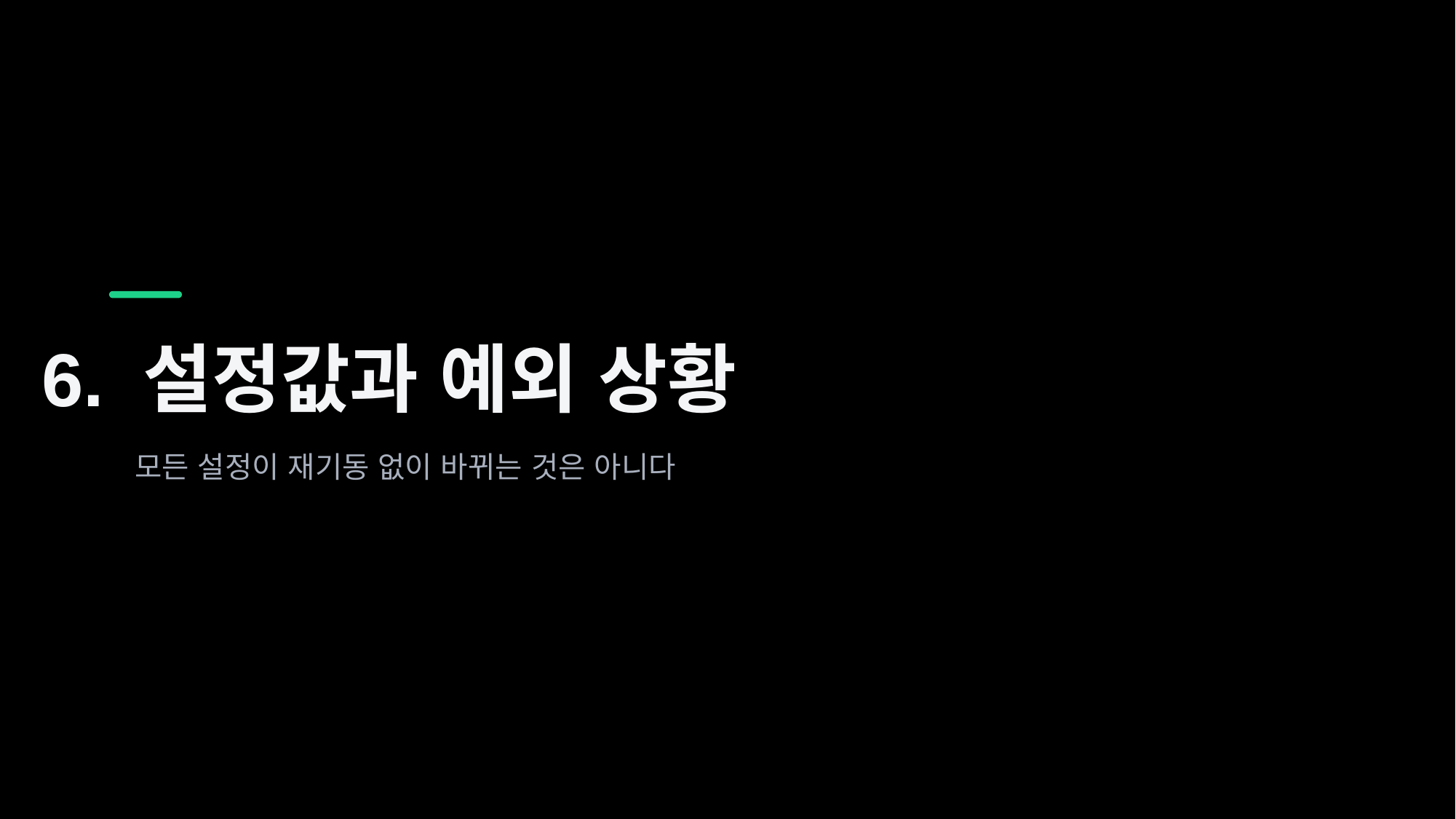

6. 설정값과 예외 상황
모든 설정이 재기동 없이 바뀌는 것은 아니다